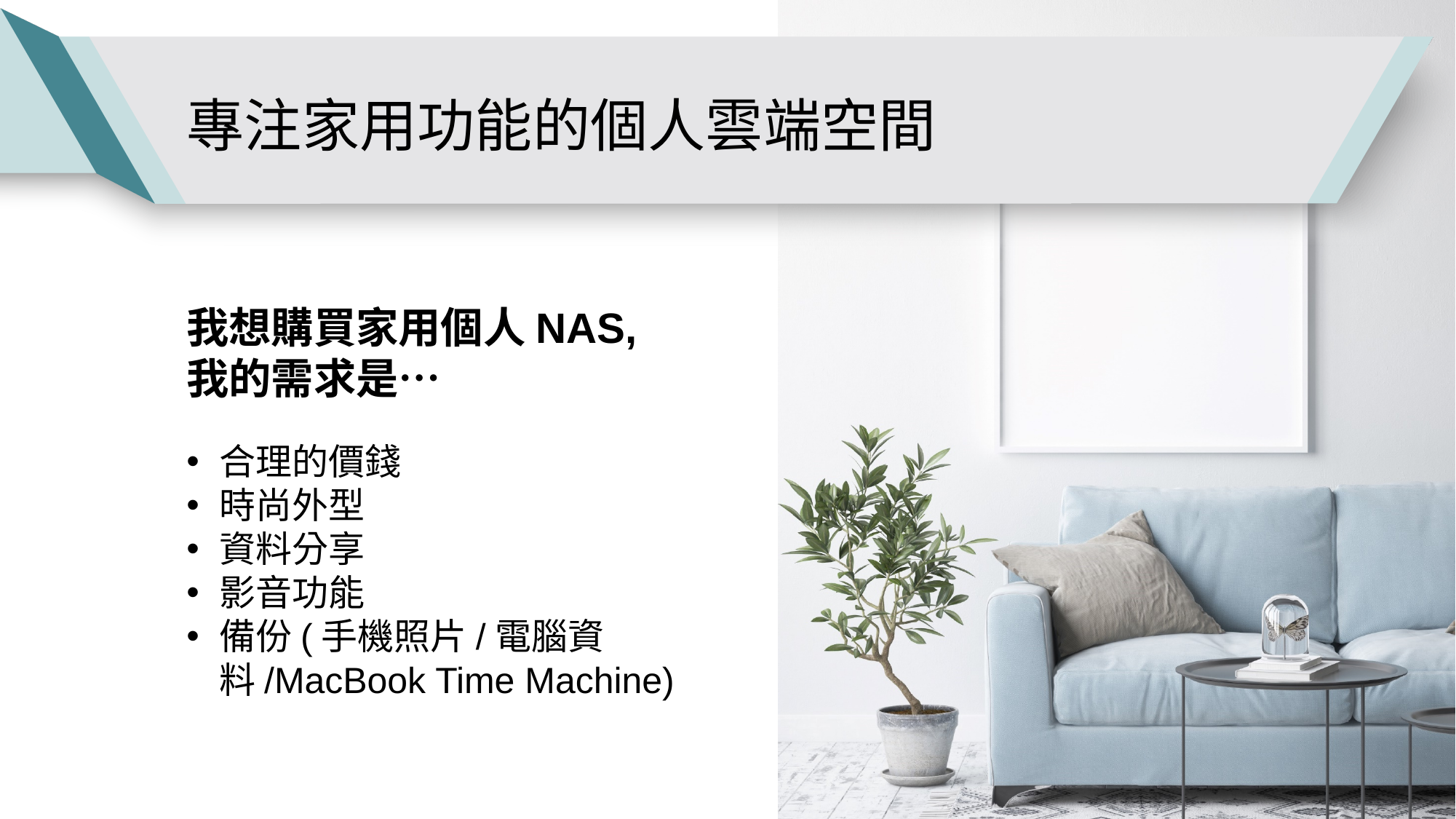

# 專注家用功能的個人雲端空間
我想購買家用個人NAS,
我的需求是…
合理的價錢
時尚外型
資料分享
影音功能
備份(手機照片/電腦資料/MacBook Time Machine)